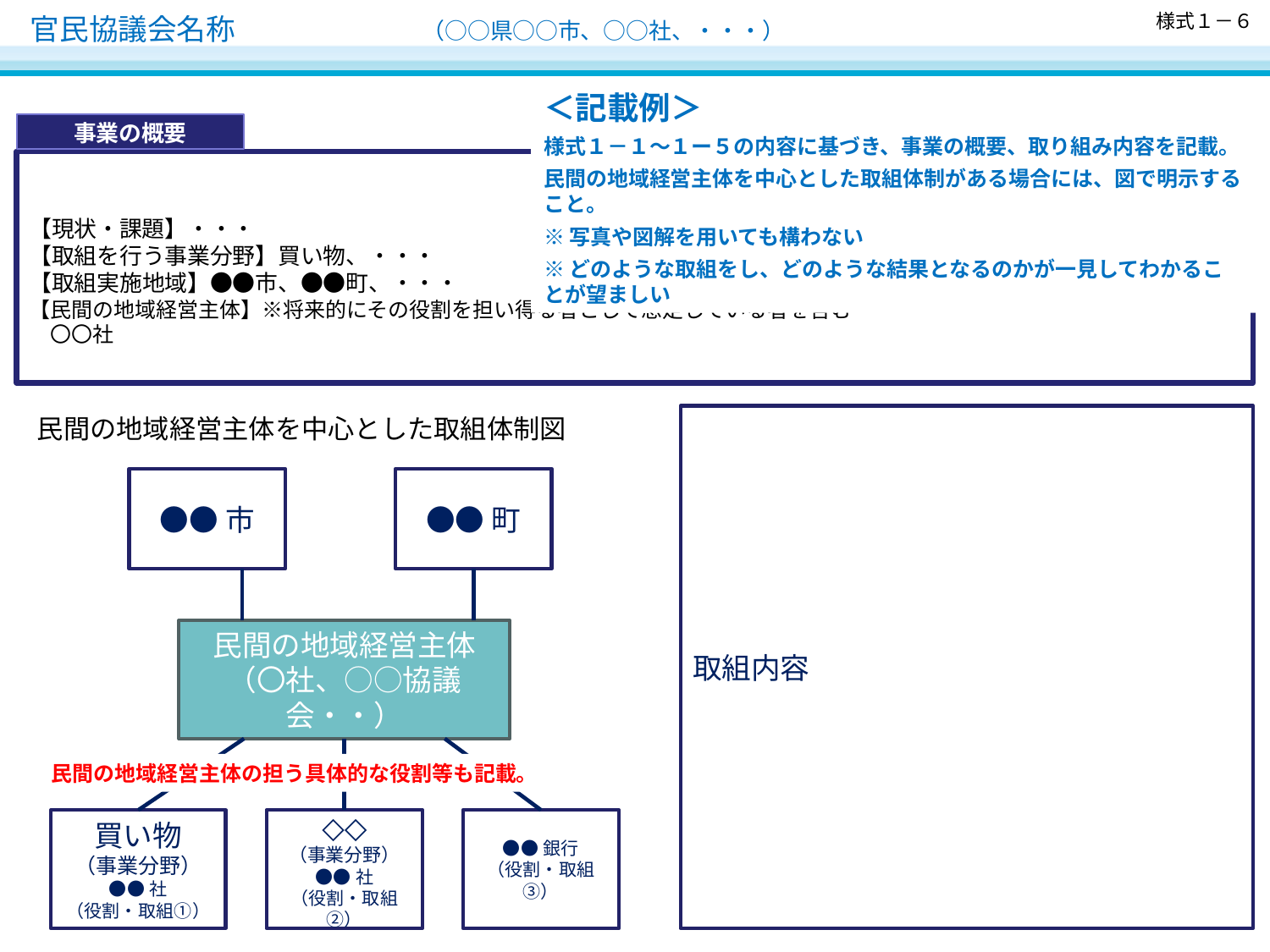

様式１－６
　官民協議会名称
（○○県○○市、○○社、・・・）
＜記載例＞
様式１－１～１ー５の内容に基づき、事業の概要、取り組み内容を記載。
民間の地域経営主体を中心とした取組体制がある場合には、図で明示すること。
※写真や図解を用いても構わない
※どのような取組をし、どのような結果となるのかが一見してわかることが望ましい
事業の概要

【現状・課題】・・・
【取組を行う事業分野】買い物、・・・
【取組実施地域】●●市、●●町、・・・
【民間の地域経営主体】※将来的にその役割を担い得る者として想定している者を含む
　〇〇社
民間の地域経営主体を中心とした取組体制図
取組内容
●●市
●●町
民間の地域経営主体
（〇社、○○協議会・・）
民間の地域経営主体の担う具体的な役割等も記載。
買い物
（事業分野）
●●社
（役割・取組①）
◇◇
（事業分野）
●●社
（役割・取組②）
●●銀行
（役割・取組③）